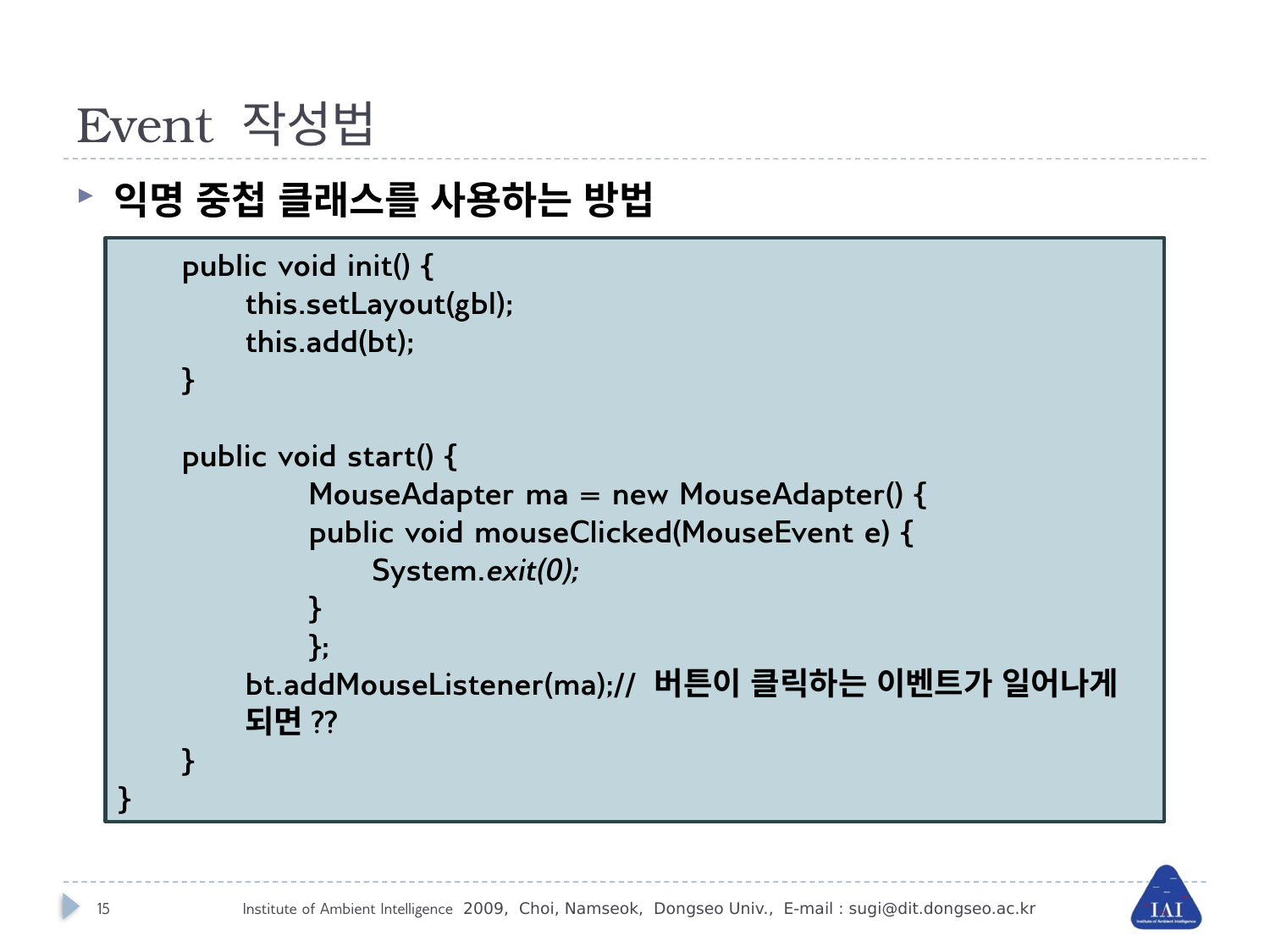

# Event 작성법
익명 중첩 클래스를 사용하는 방법

public void init() {
this.setLayout(gbl);
this.add(bt);
}

public void start() {
	MouseAdapter ma = new MouseAdapter() {
public void mouseClicked(MouseEvent e) {
System.exit(0);
}
	};
bt.addMouseListener(ma);// 버튼이 클릭하는 이벤트가 일어나게 되면??
}
}